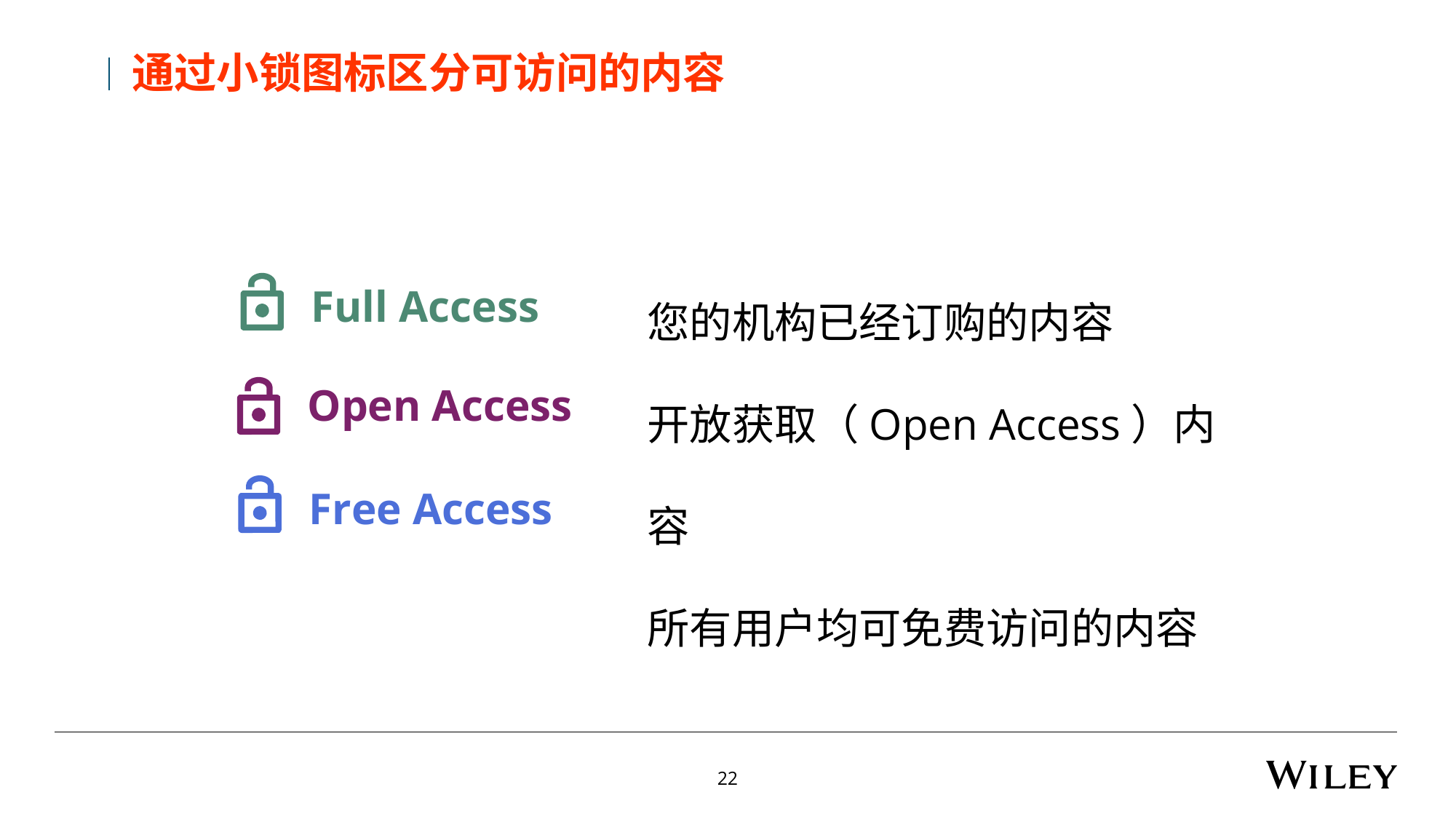

通过小锁图标区分可访问的内容
您的机构已经订购的内容
开放获取（Open Access）内容
所有用户均可免费访问的内容

Full Access
Open Access

Free Access
22